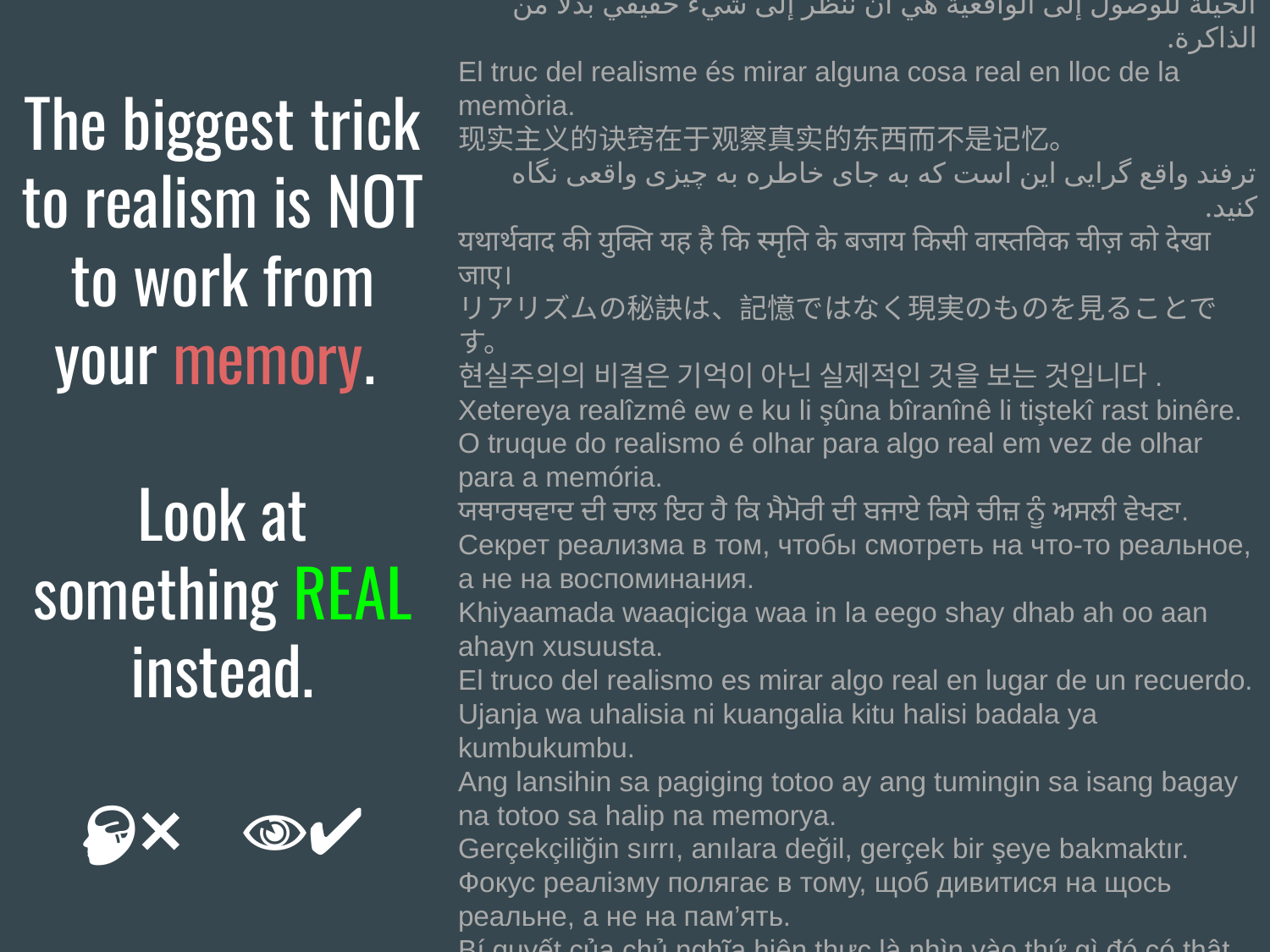

The biggest trick to realism is NOT to work from your memory.
Look at something REAL instead.

🧠❌    👁️✔️
የእውነታው ብልሃት ከማስታወስ ይልቅ እውነተኛ ነገርን መመልከት ነው።
الحيلة للوصول إلى الواقعية هي أن ننظر إلى شيء حقيقي بدلاً من الذاكرة.
El truc del realisme és mirar alguna cosa real en lloc de la memòria.
现实主义的诀窍在于观察真实的东西而不是记忆。
ترفند واقع گرایی این است که به جای خاطره به چیزی واقعی نگاه کنید.
यथार्थवाद की युक्ति यह है कि स्मृति के बजाय किसी वास्तविक चीज़ को देखा जाए।
リアリズムの秘訣は、記憶ではなく現実のものを見ることです。
현실주의의 비결은 기억이 아닌 실제적인 것을 보는 것입니다.
Xetereya realîzmê ew e ku li şûna bîranînê li tiştekî rast binêre.
O truque do realismo é olhar para algo real em vez de olhar para a memória.
ਯਥਾਰਥਵਾਦ ਦੀ ਚਾਲ ਇਹ ਹੈ ਕਿ ਮੈਮੋਰੀ ਦੀ ਬਜਾਏ ਕਿਸੇ ਚੀਜ਼ ਨੂੰ ਅਸਲੀ ਵੇਖਣਾ.
Секрет реализма в том, чтобы смотреть на что-то реальное, а не на воспоминания.
Khiyaamada waaqiciga waa in la eego shay dhab ah oo aan ahayn xusuusta.
El truco del realismo es mirar algo real en lugar de un recuerdo.
Ujanja wa uhalisia ni kuangalia kitu halisi badala ya kumbukumbu.
Ang lansihin sa pagiging totoo ay ang tumingin sa isang bagay na totoo sa halip na memorya.
Gerçekçiliğin sırrı, anılara değil, gerçek bir şeye bakmaktır.
Фокус реалізму полягає в тому, щоб дивитися на щось реальне, а не на пам’ять.
Bí quyết của chủ nghĩa hiện thực là nhìn vào thứ gì đó có thật thay vì ký ức.